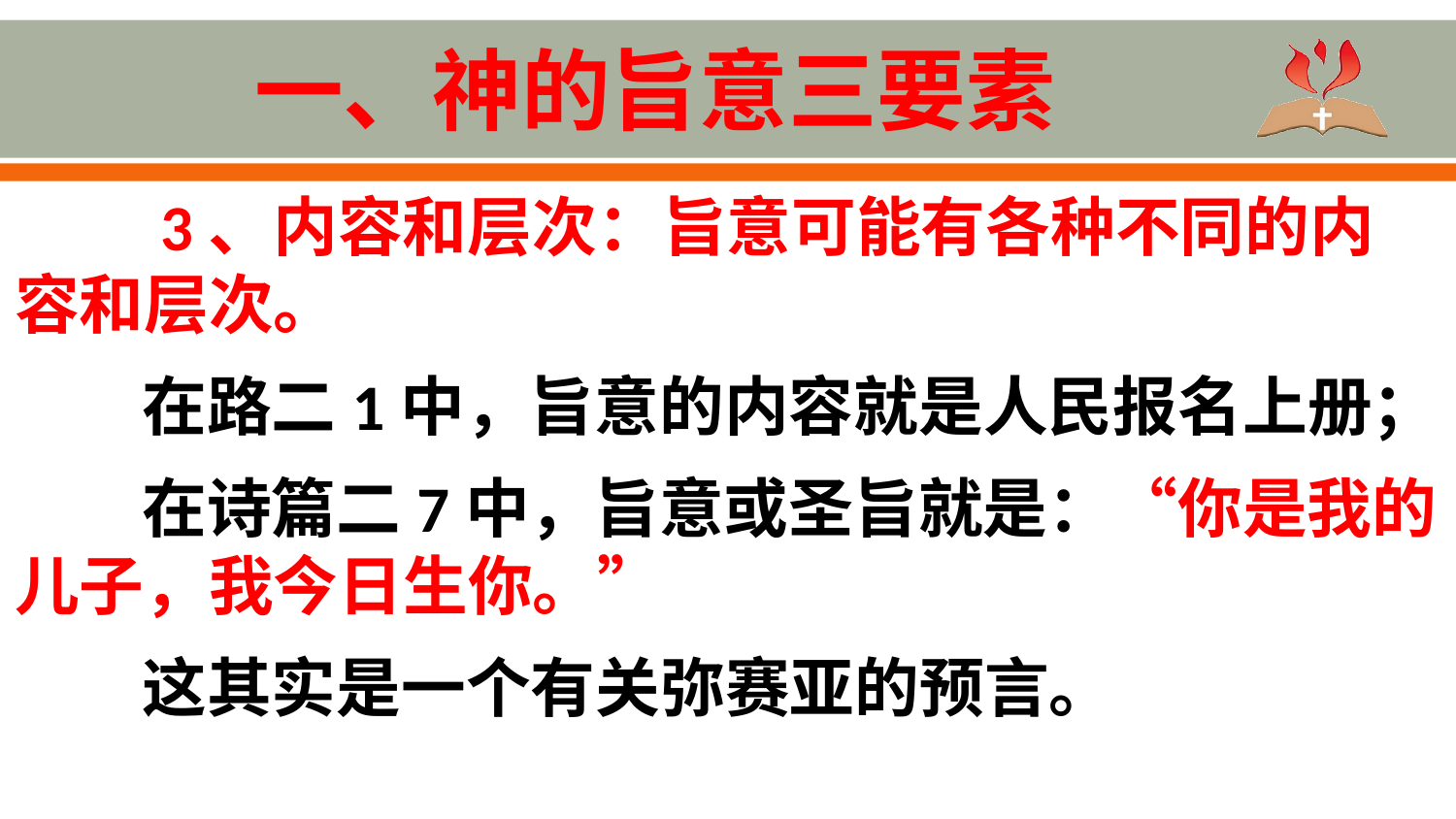

# 一、神的旨意三要素
	3、内容和层次：旨意可能有各种不同的内容和层次。
在路二1中，旨意的内容就是人民报名上册；
在诗篇二7中，旨意或圣旨就是：“你是我的儿子，我今日生你。”
这其实是一个有关弥赛亚的预言。